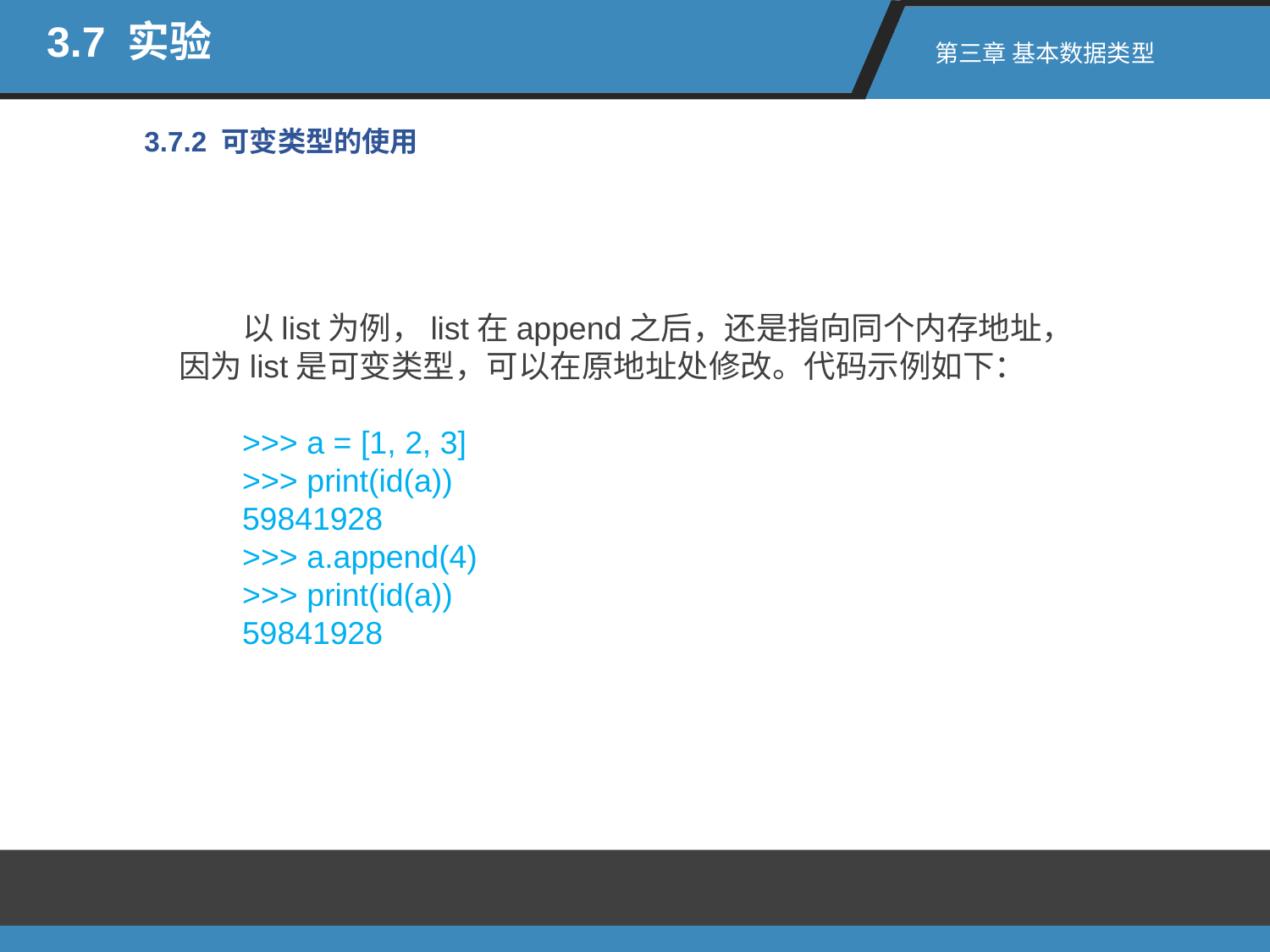

3.7 实验
第三章 基本数据类型
3.7.2 可变类型的使用
以list为例，list在append之后，还是指向同个内存地址，因为list是可变类型，可以在原地址处修改。代码示例如下：

>>> a = [1, 2, 3]
>>> print(id(a))
59841928
>>> a.append(4)
>>> print(id(a))
59841928